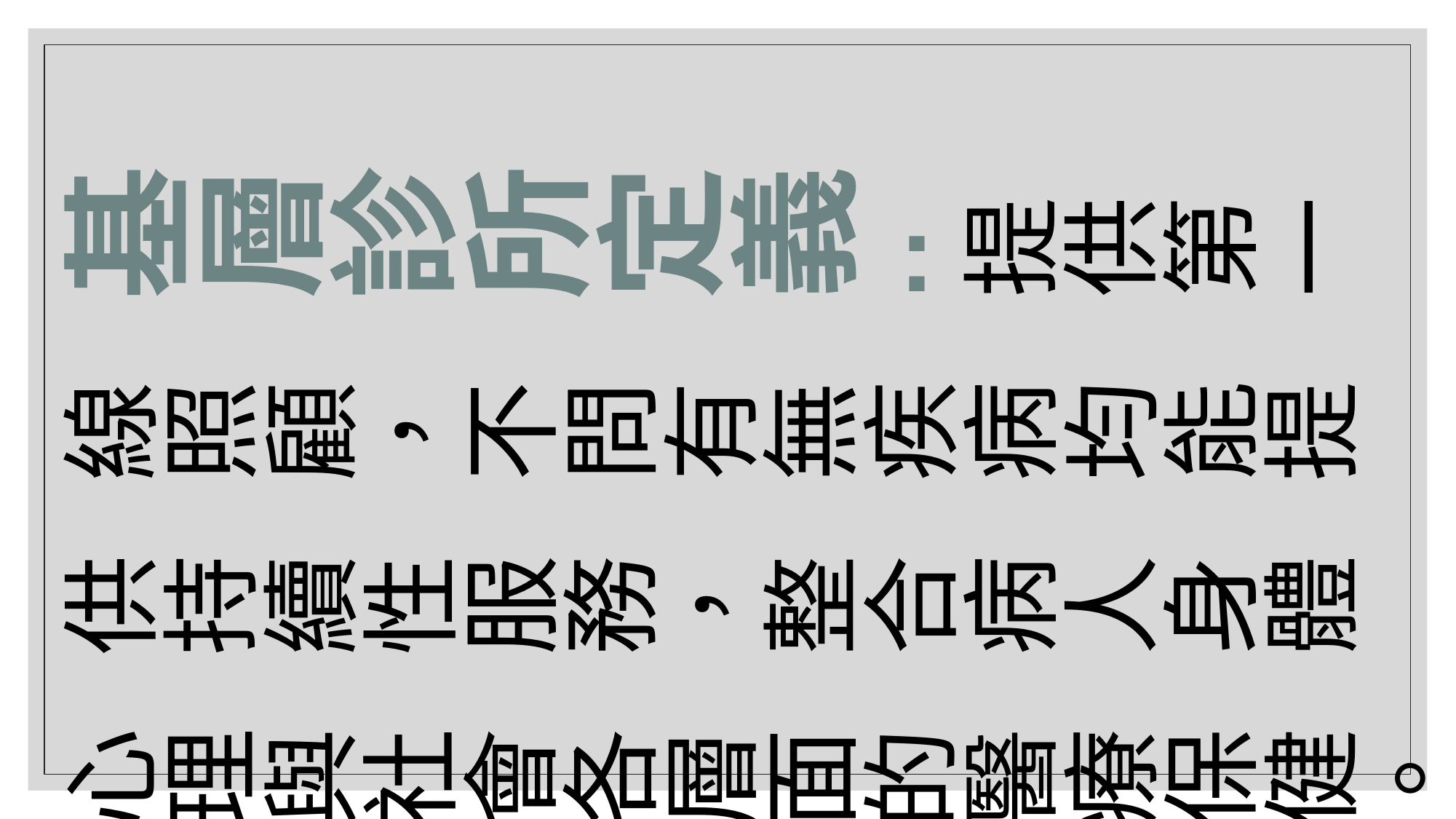

基層診所定義:提供第一線照顧，不問有無疾病均能提供持續性服務，整合病人身體心理與社會各層面的醫療保健。
#